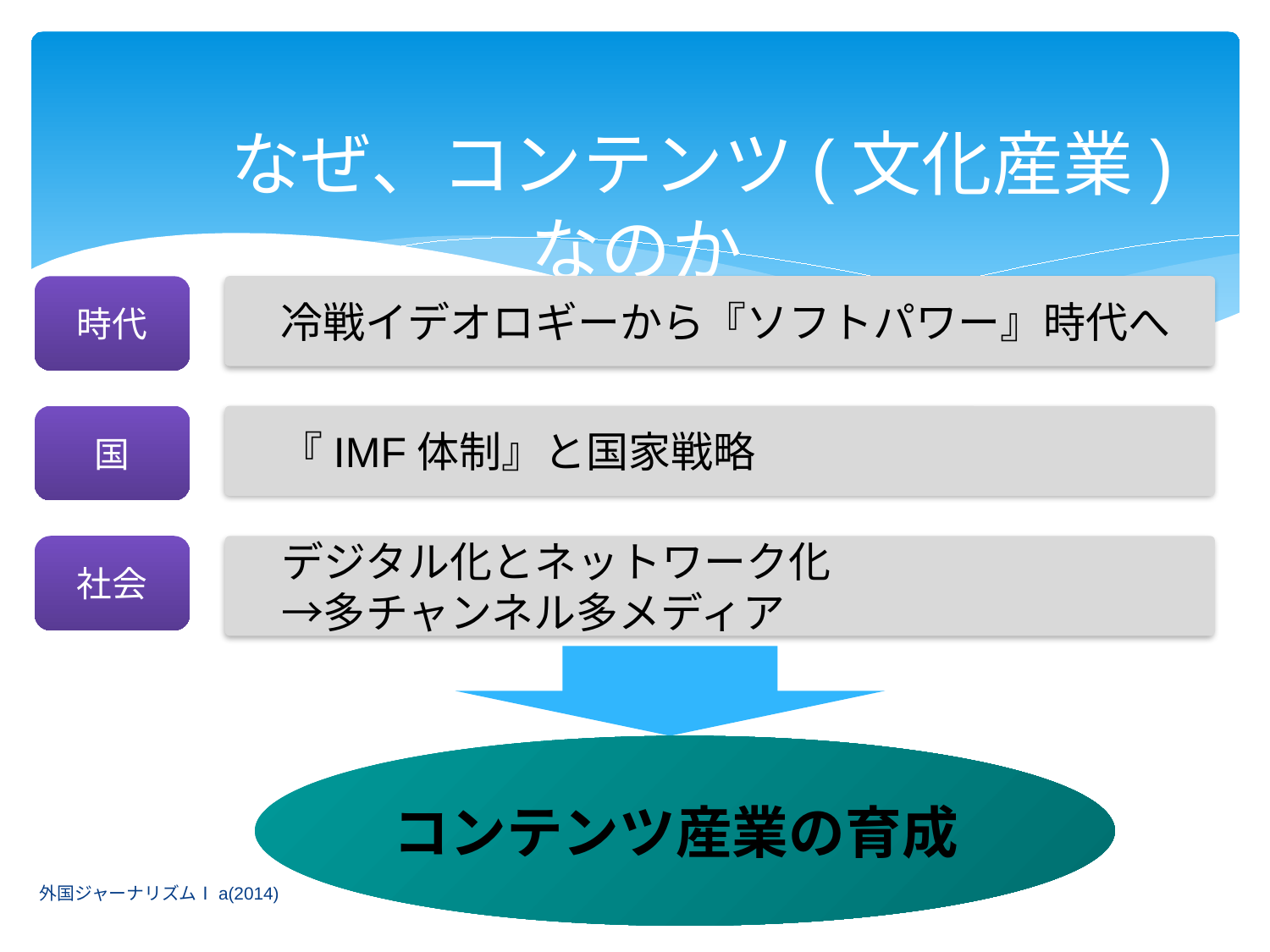

# なぜ、コンテンツ(文化産業)なのか

　冷戦イデオロギーから『ソフトパワー』時代へ
時代
国
　『IMF体制』と国家戦略
社会
　デジタル化とネットワーク化
　→多チャンネル多メディア
略

コンテンツ産業の育成
5
外国ジャーナリズムⅠa(2014)